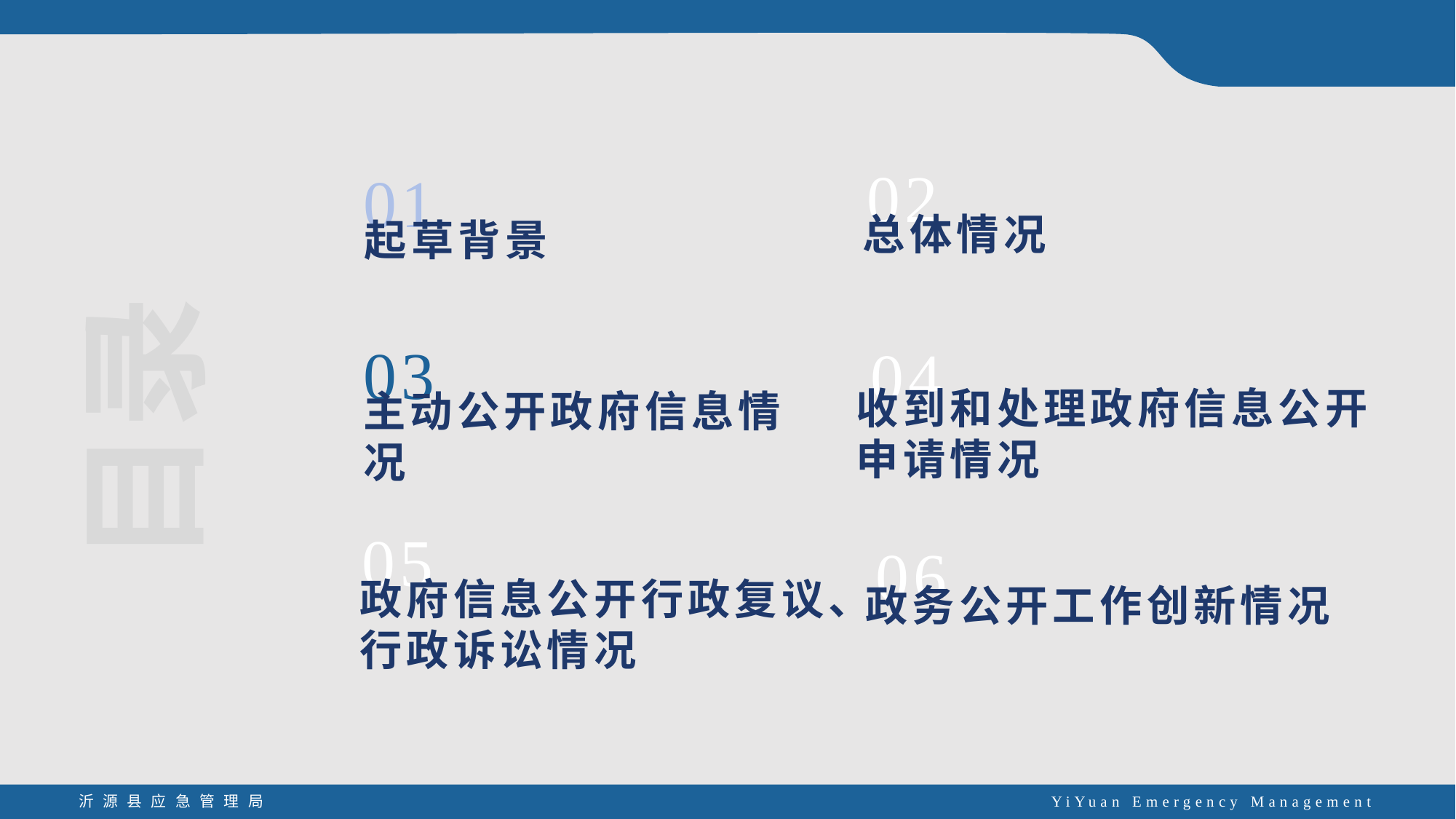

02
总体情况
01
起草背景
目录

03
主动公开政府信息情况
04
收到和处理政府信息公开申请情况
05
政府信息公开行政复议、行政诉讼情况
06
政务公开工作创新情况

沂源县应急管理局
YiYuan Emergency Management